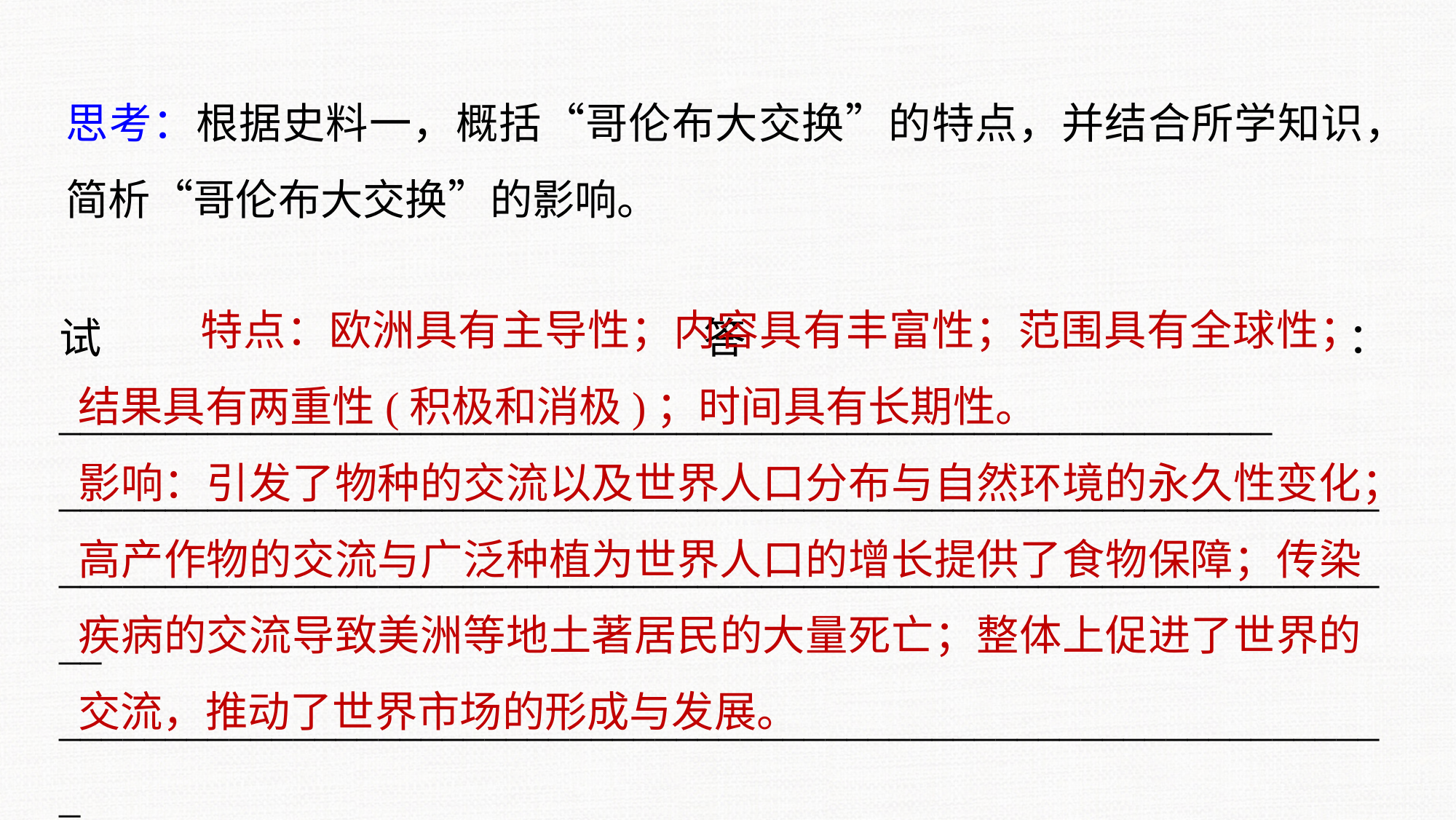

思考：根据史料一，概括“哥伦布大交换”的特点，并结合所学知识，简析“哥伦布大交换”的影响。
           特点：欧洲具有主导性；内容具有丰富性；范围具有全球性；结果具有两重性(积极和消极)；时间具有长期性。
影响：引发了物种的交流以及世界人口分布与自然环境的永久性变化；高产作物的交流与广泛种植为世界人口的增长提供了食物保障；传染疾病的交流导致美洲等地土著居民的大量死亡；整体上促进了世界的交流，推动了世界市场的形成与发展。
试答：_________________________________________________________
______________________________________________________________________________________________________________________________
_______________________________________________________________
_______________________________________________________________
_______________________________________________________________